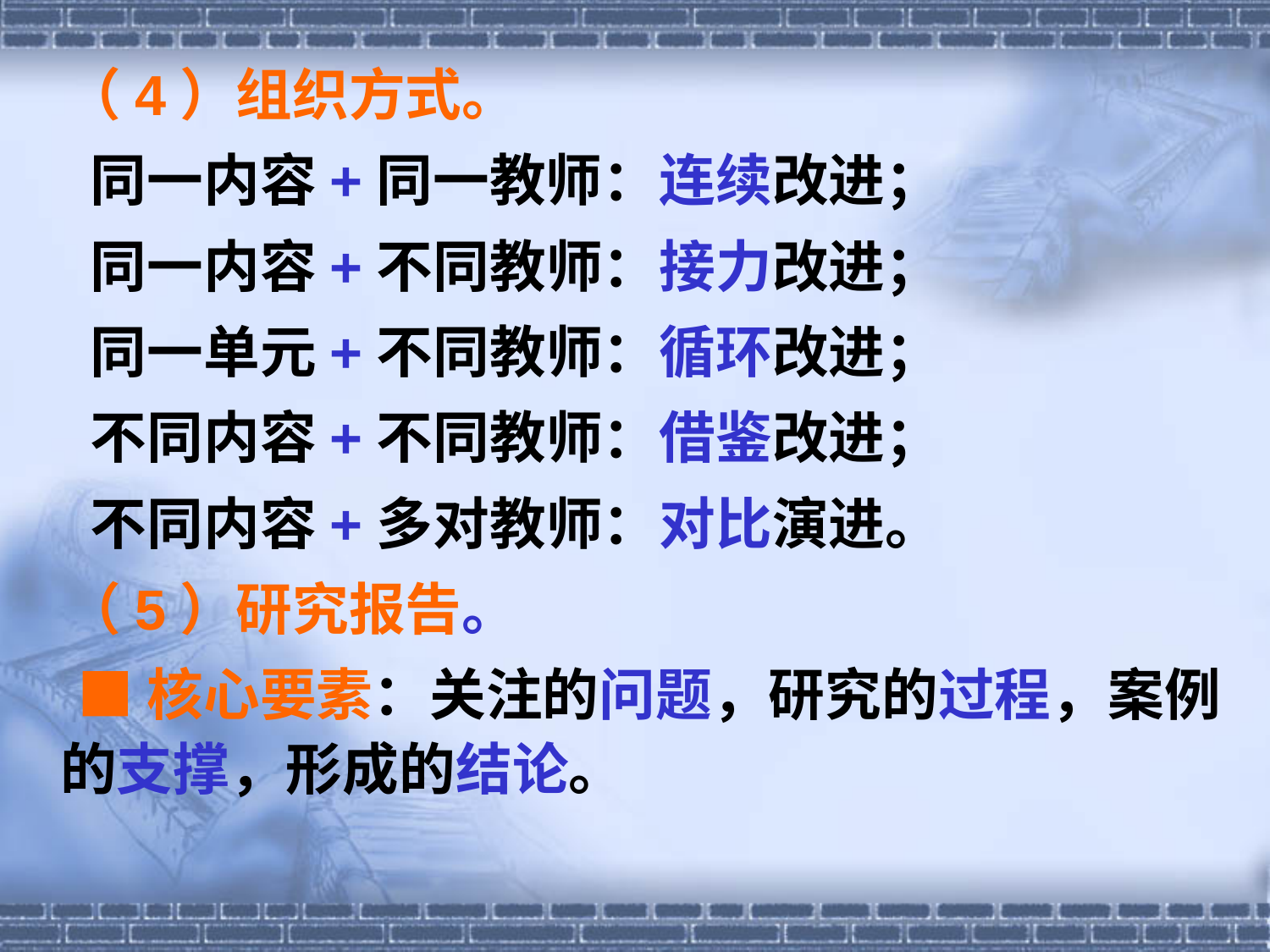

（4）组织方式。
     同一内容+同一教师：连续改进；
     同一内容+不同教师：接力改进；
     同一单元+不同教师：循环改进；
     不同内容+不同教师：借鉴改进；
     不同内容+多对教师：对比演进。
   （5）研究报告。
     ■核心要素：关注的问题，研究的过程，案例的支撑，形成的结论。